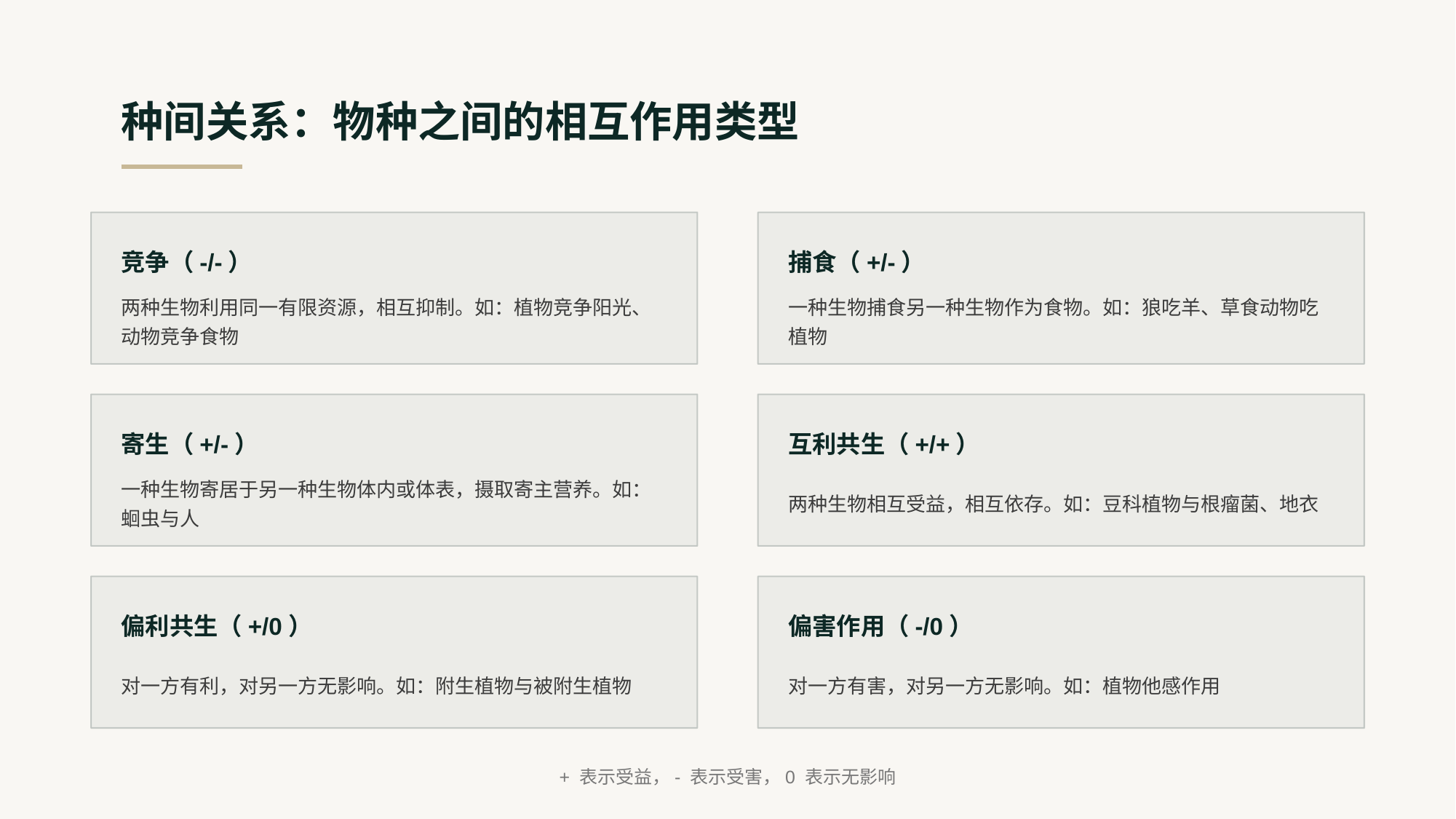

种间关系：物种之间的相互作用类型

竞争（-/-）
捕食（+/-）
两种生物利用同一有限资源，相互抑制。如：植物竞争阳光、动物竞争食物
一种生物捕食另一种生物作为食物。如：狼吃羊、草食动物吃植物

寄生（+/-）
互利共生（+/+）
一种生物寄居于另一种生物体内或体表，摄取寄主营养。如：蛔虫与人
两种生物相互受益，相互依存。如：豆科植物与根瘤菌、地衣

偏利共生（+/0）
偏害作用（-/0）
对一方有利，对另一方无影响。如：附生植物与被附生植物
对一方有害，对另一方无影响。如：植物他感作用
+ 表示受益，- 表示受害，0 表示无影响